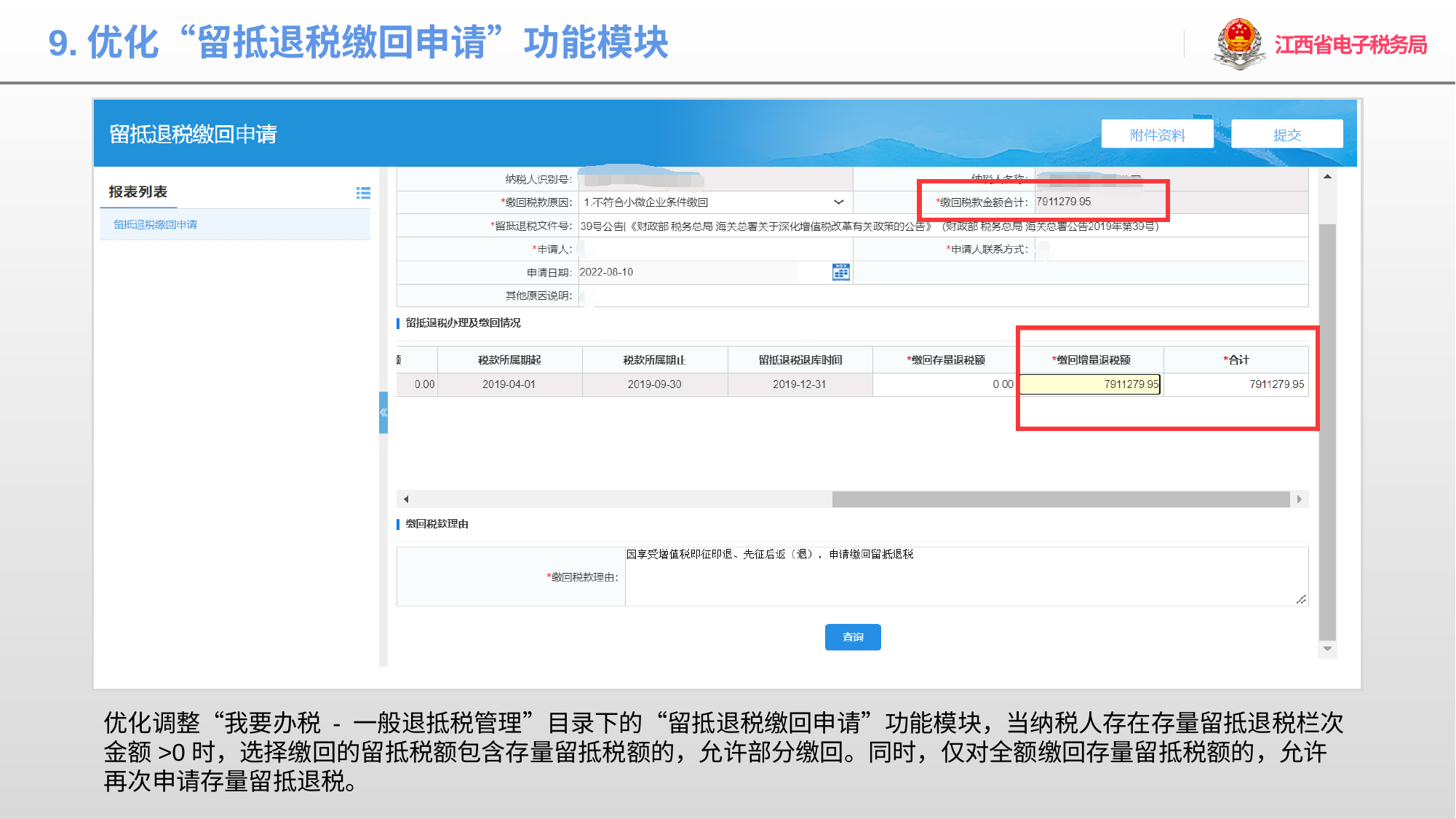

9.优化“留抵退税缴回申请”功能模块

优化调整“我要办税 - 一般退抵税管理”目录下的“留抵退税缴回申请”功能模块，当纳税人存在存量留抵退税栏次金额>0时，选择缴回的留抵税额包含存量留抵税额的，允许部分缴回。同时，仅对全额缴回存量留抵税额的，允许再次申请存量留抵退税。